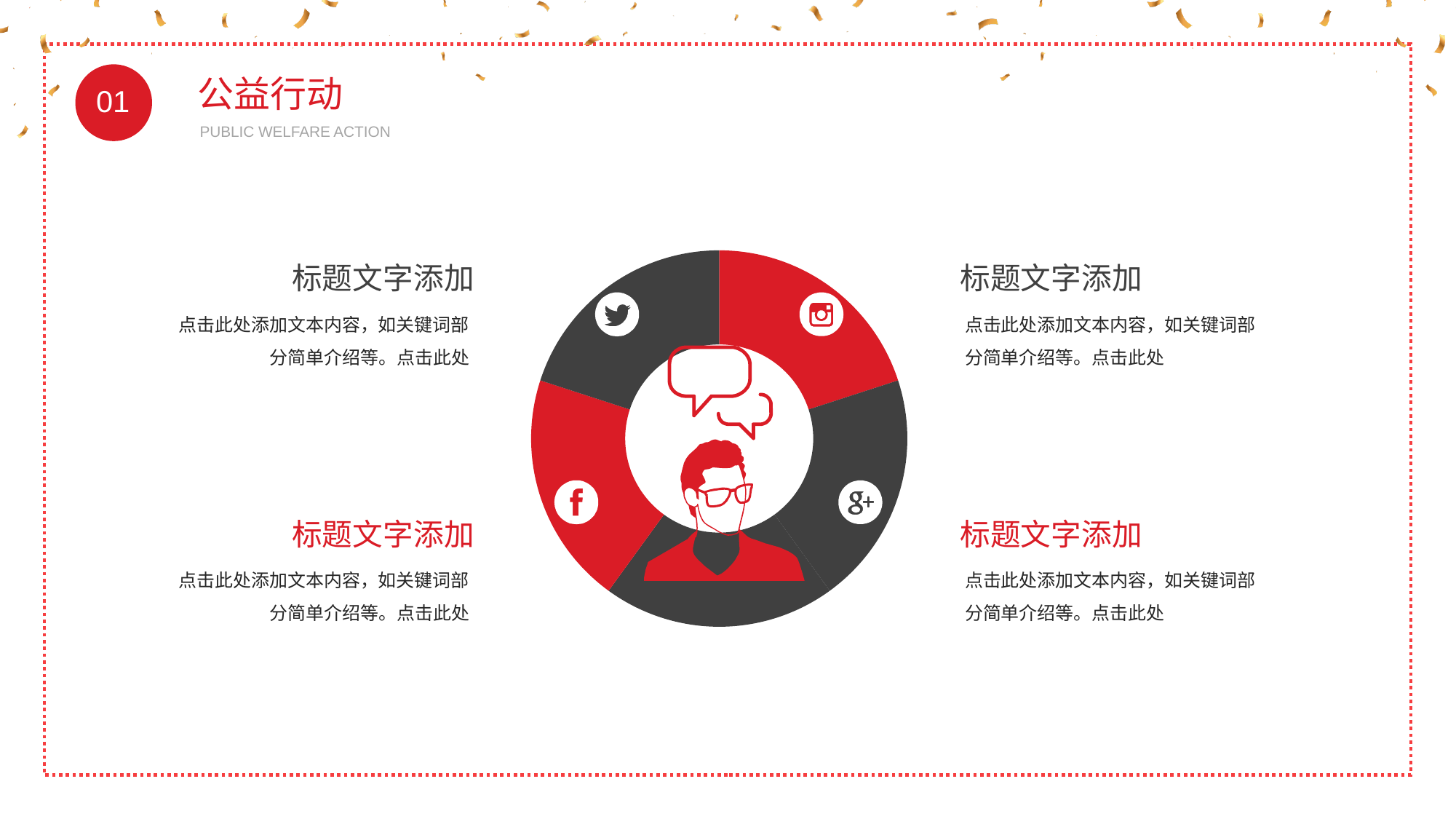

BY YUSHEN

公益行动
01
PUBLIC WELFARE ACTION

### Chart

| Category | Sales |
|---|---|
| 1st Qtr | 3.0 |
| 2nd Qtr | 3.0 |
| 3rd Qtr | 3.0 |
| 4th Qtr | 3.0 |

标题文字添加
点击此处添加文本内容，如关键词部分简单介绍等。点击此处
标题文字添加
点击此处添加文本内容，如关键词部分简单介绍等。点击此处
标题文字添加
点击此处添加文本内容，如关键词部分简单介绍等。点击此处
标题文字添加
点击此处添加文本内容，如关键词部分简单介绍等。点击此处